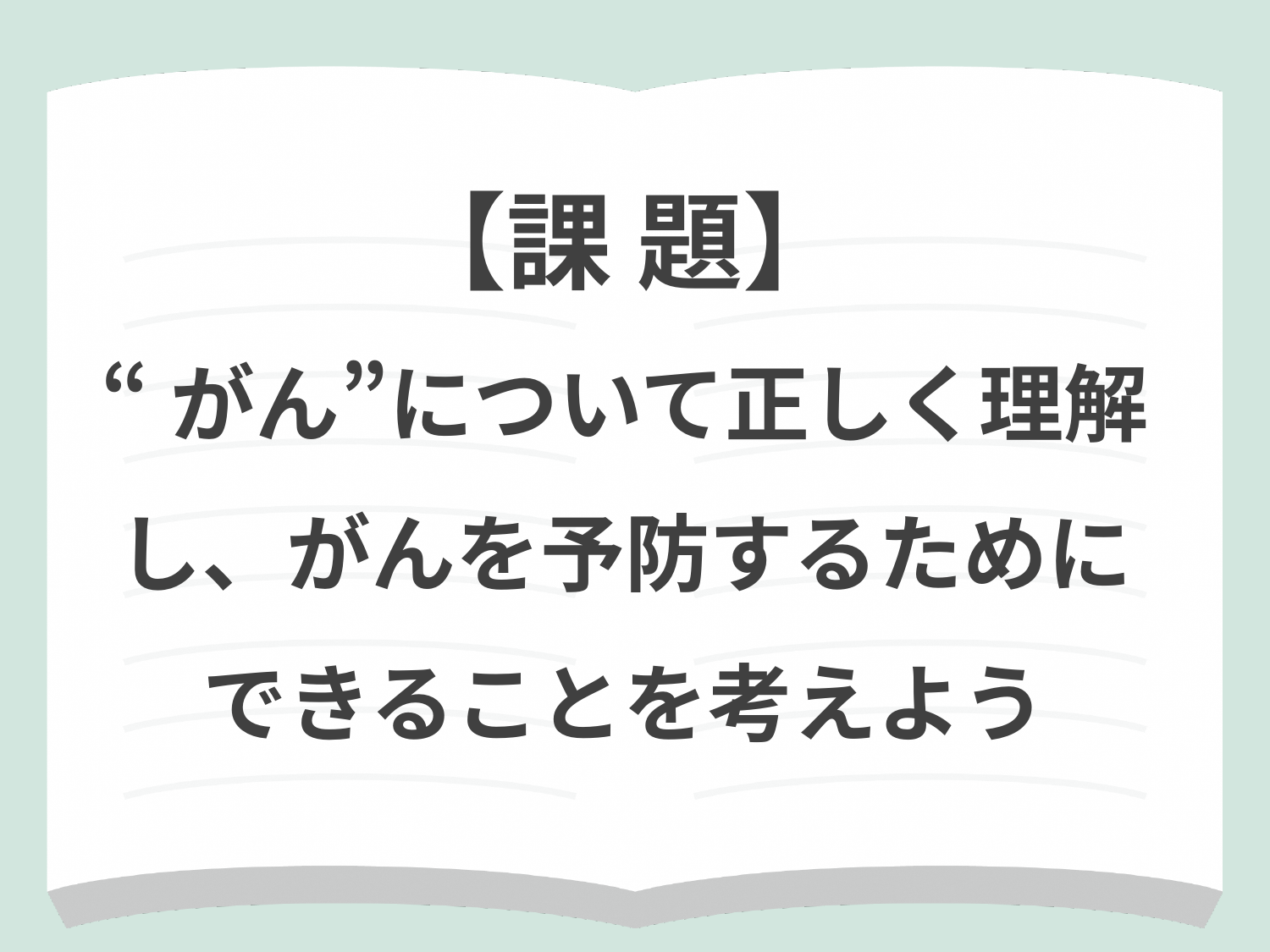

【課 題】
“がん”について正しく理解し、がんを予防するためにできることを考えよう